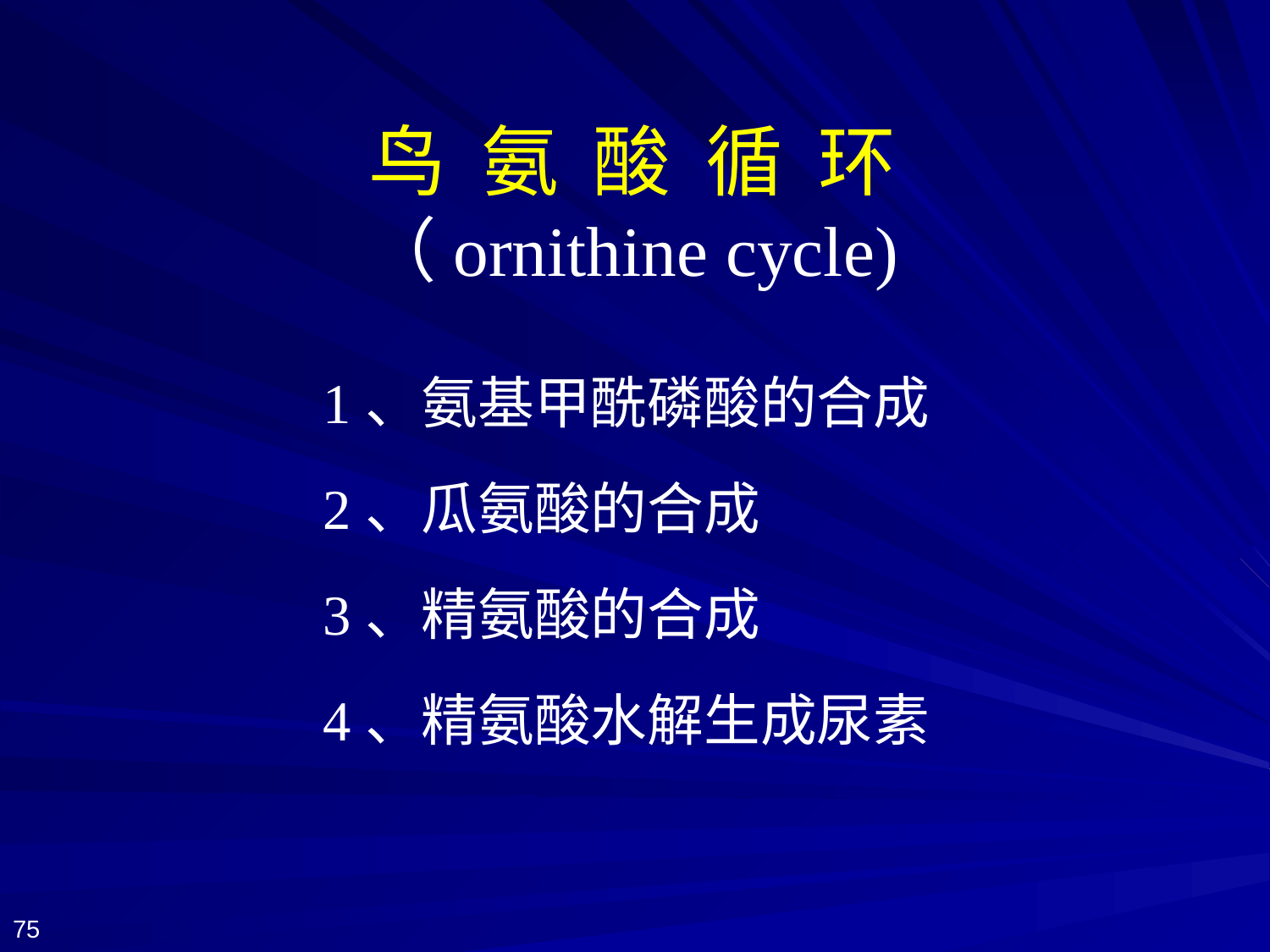

# 鸟  氨  酸  循  环 （ornithine cycle)
1、氨基甲酰磷酸的合成
2、瓜氨酸的合成
3、精氨酸的合成
4、精氨酸水解生成尿素
75